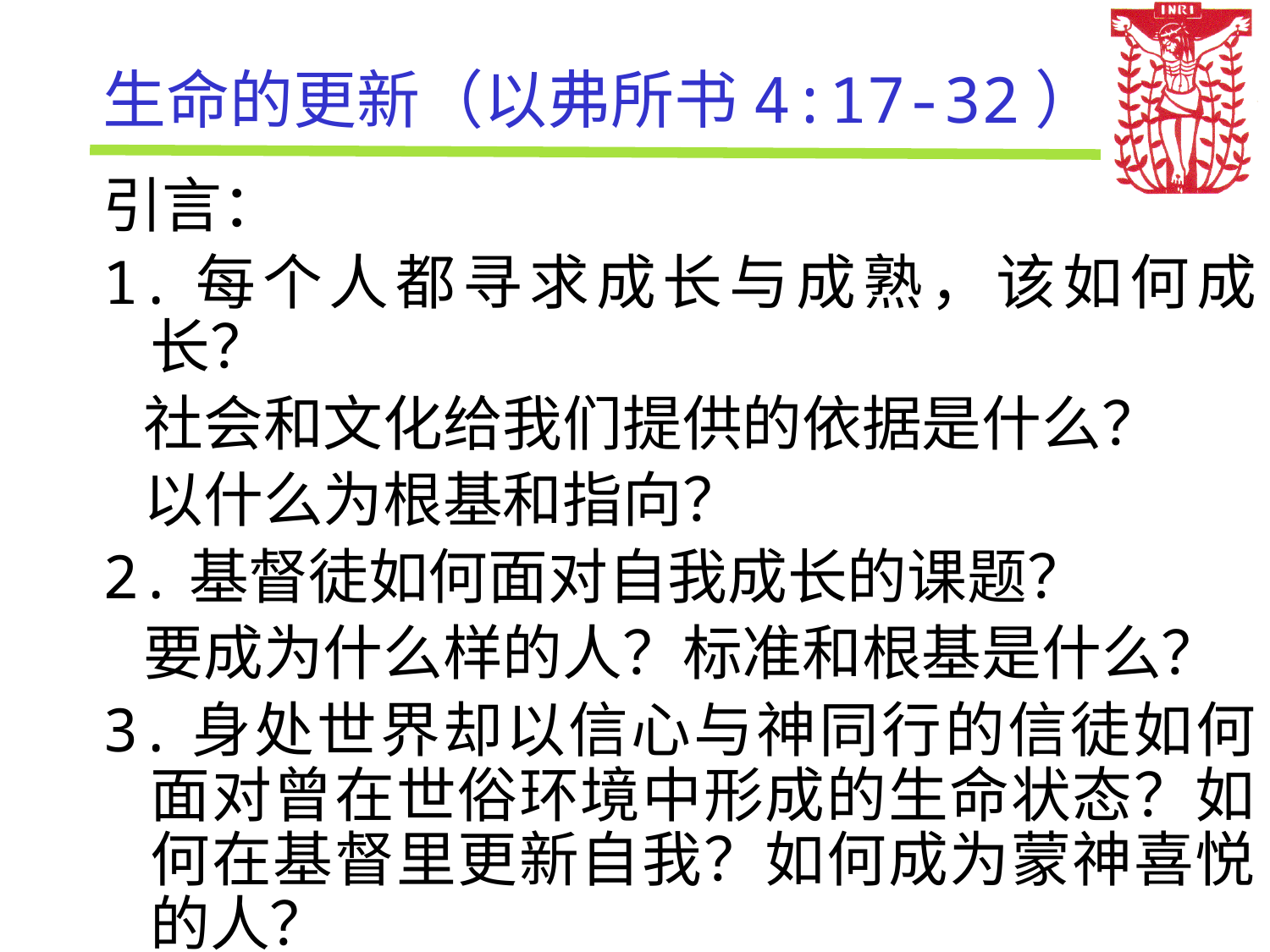

# 生命的更新（以弗所书4:17-32）
引言：
1.每个人都寻求成长与成熟，该如何成长？
  社会和文化给我们提供的依据是什么？
  以什么为根基和指向？
2.基督徒如何面对自我成长的课题？
  要成为什么样的人？标准和根基是什么？
3.身处世界却以信心与神同行的信徒如何面对曾在世俗环境中形成的生命状态？如何在基督里更新自我？如何成为蒙神喜悦的人？